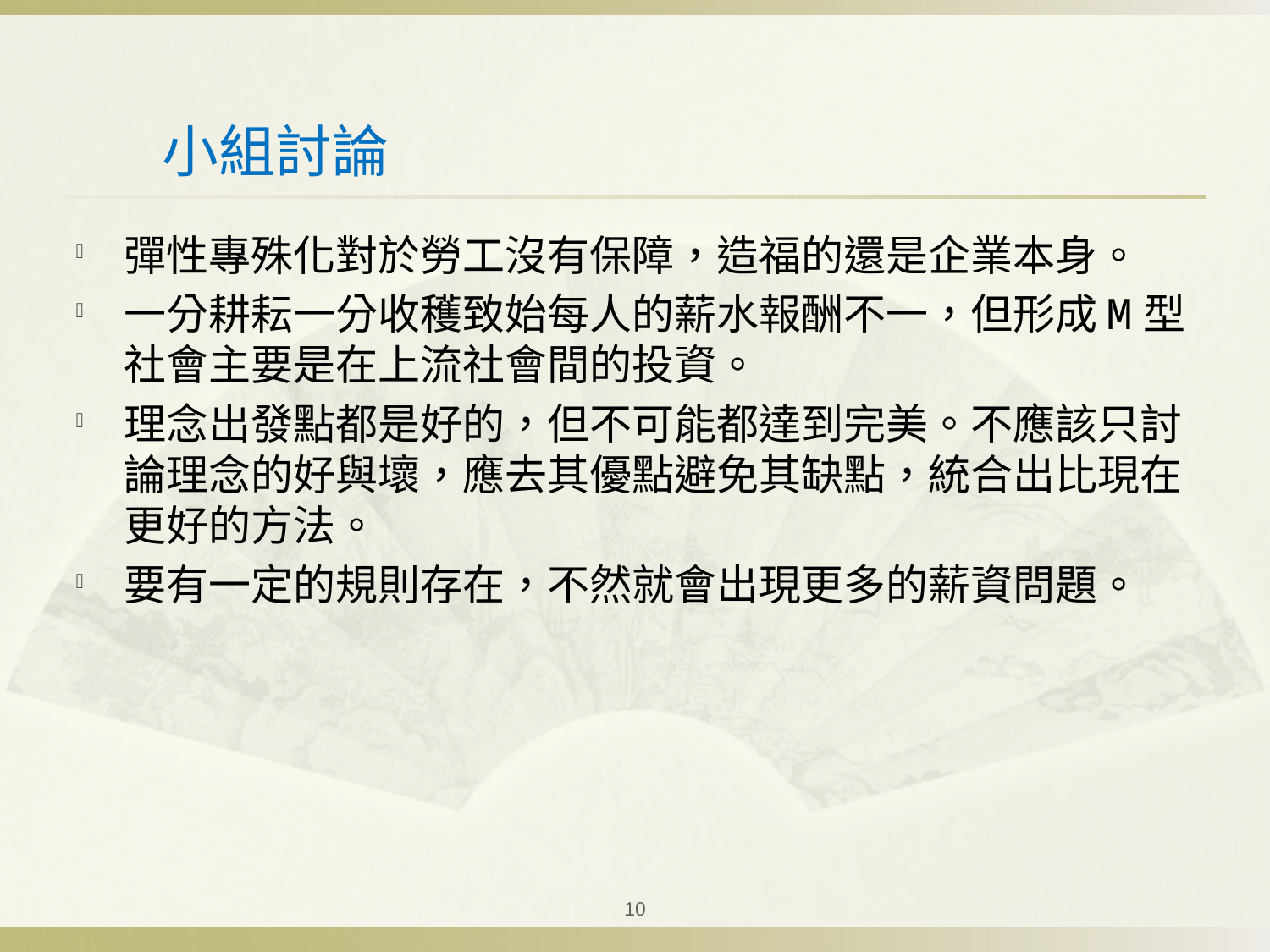

小組討論
彈性專殊化對於勞工沒有保障，造福的還是企業本身。
一分耕耘一分收穫致始每人的薪水報酬不一，但形成M型社會主要是在上流社會間的投資。
理念出發點都是好的，但不可能都達到完美。不應該只討論理念的好與壞，應去其優點避免其缺點，統合出比現在更好的方法。
要有一定的規則存在，不然就會出現更多的薪資問題。

10